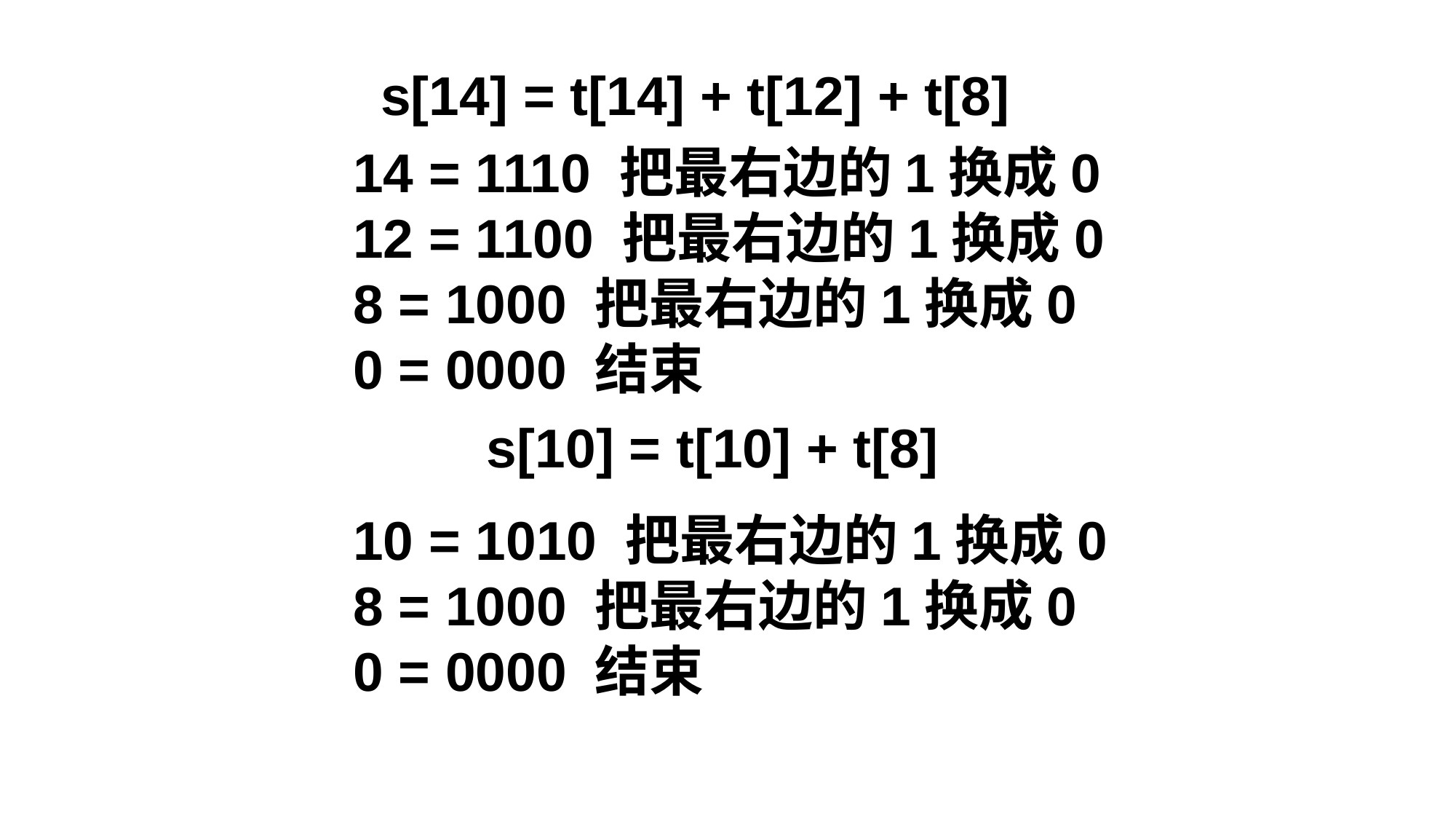

s[14] = t[14] + t[12] + t[8]
14 = 1110 把最右边的1换成0
12 = 1100 把最右边的1换成0
8 = 1000 把最右边的1换成0
0 = 0000 结束
s[10] = t[10] + t[8]
10 = 1010 把最右边的1换成0
8 = 1000 把最右边的1换成0
0 = 0000 结束